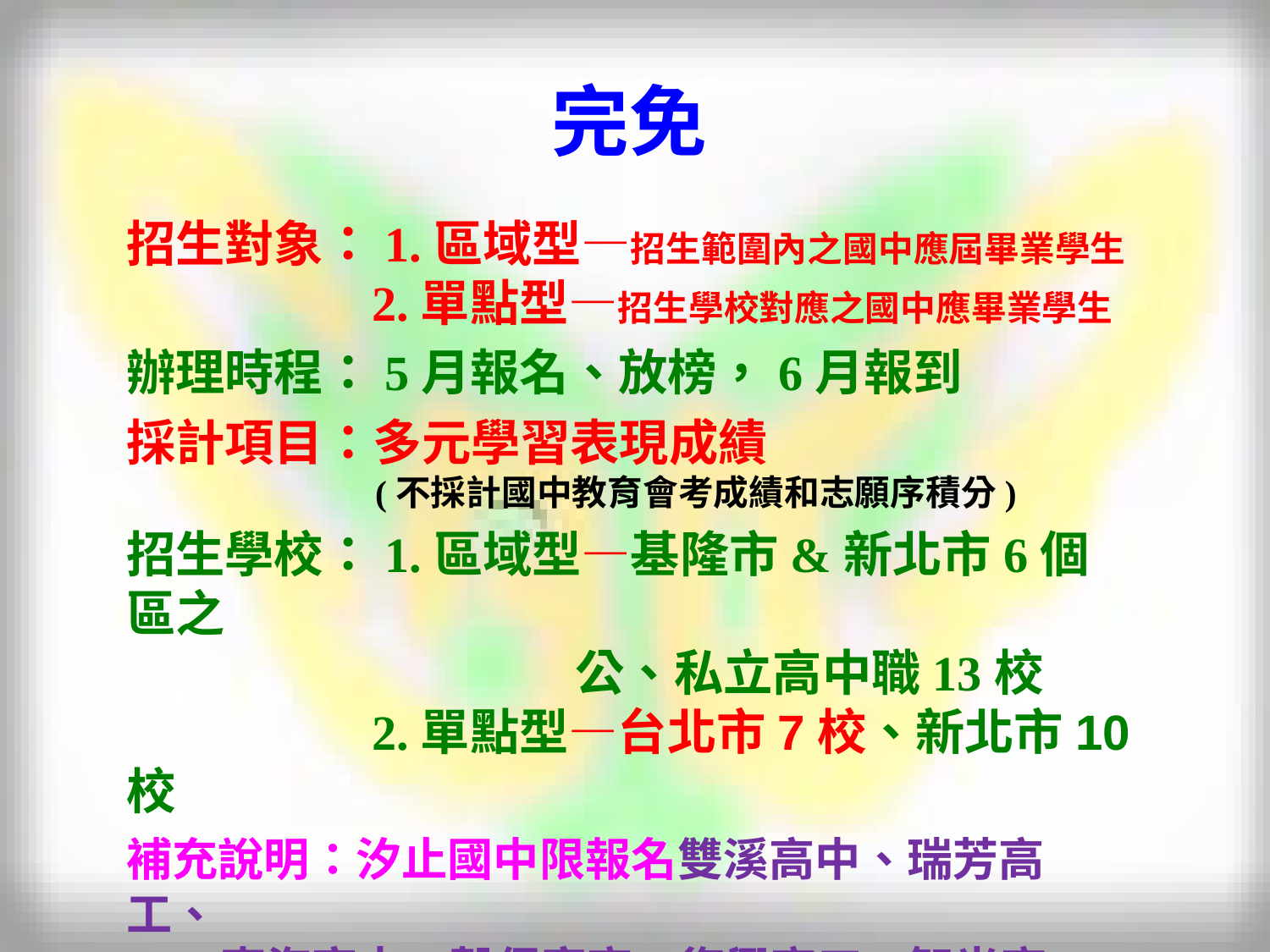

完免
招生對象：1.區域型—招生範圍內之國中應屆畢業學生
                    2.單點型—招生學校對應之國中應畢業學生
辦理時程：5月報名、放榜，6月報到
採計項目：多元學習表現成績
                            (不採計國中教育會考成績和志願序積分)
招生學校：1.區域型—基隆市&新北市6個區之
                                       公、私立高中職13校
                    2.單點型—台北市7校、新北市10校
補充說明：汐止國中限報名雙溪高中、瑞芳高工、
        東海高中、穀保家商、復興商工、智光商工、
        南強工商、莊敬工家、及人高中、醒吾高中